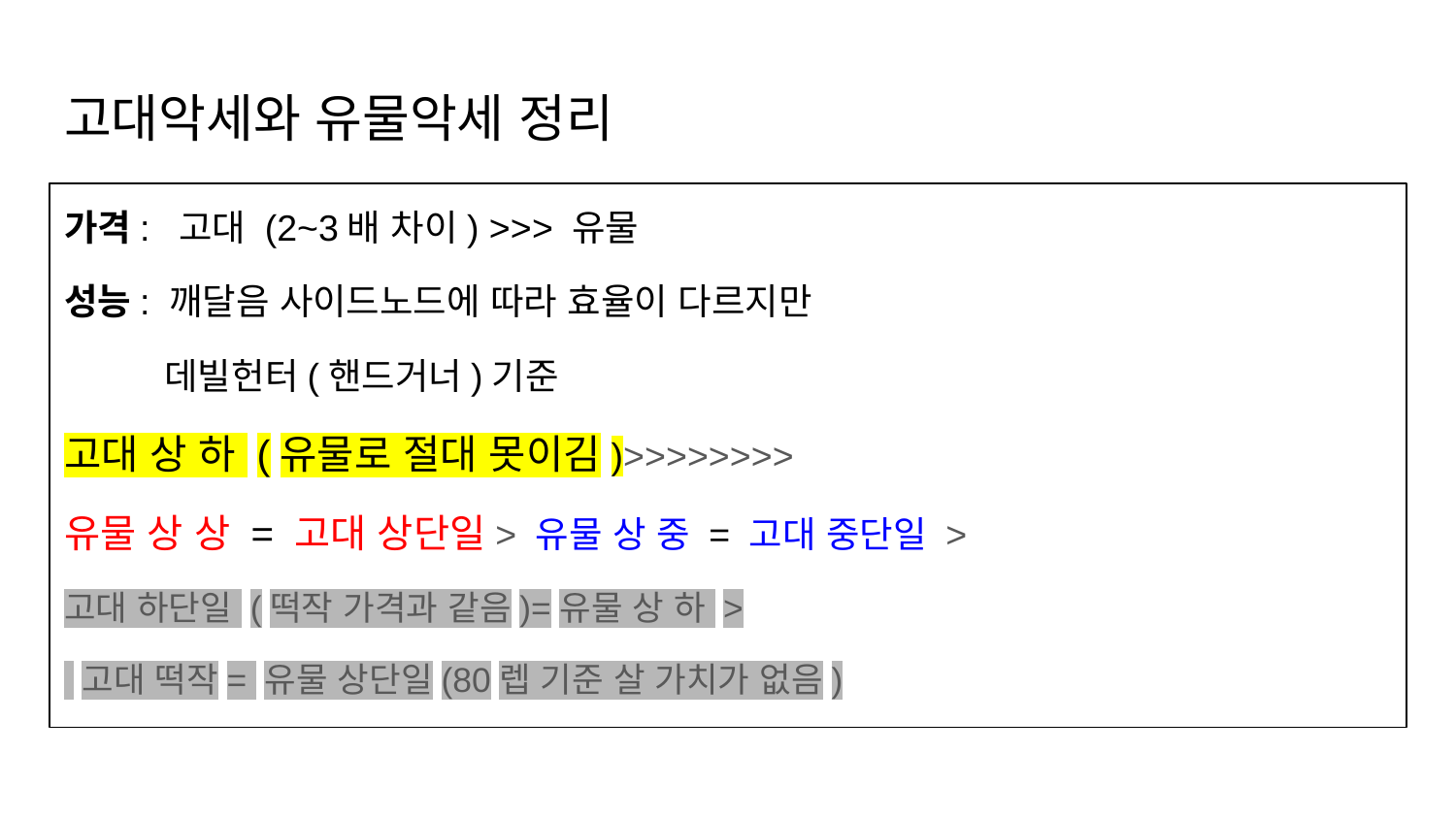

# 고대악세와 유물악세 정리
가격:  고대 (2~3배 차이) >>> 유물
성능: 깨달음 사이드노드에 따라 효율이 다르지만
         데빌헌터(핸드거너)기준
고대 상 하 (유물로 절대 못이김)>>>>>>>>
유물 상 상 = 고대 상단일> 유물 상 중 = 고대 중단일 >
고대 하단일 (떡작 가격과 같음)=유물 상 하 >
 고대 떡작= 유물 상단일(80렙 기준 살 가치가 없음)